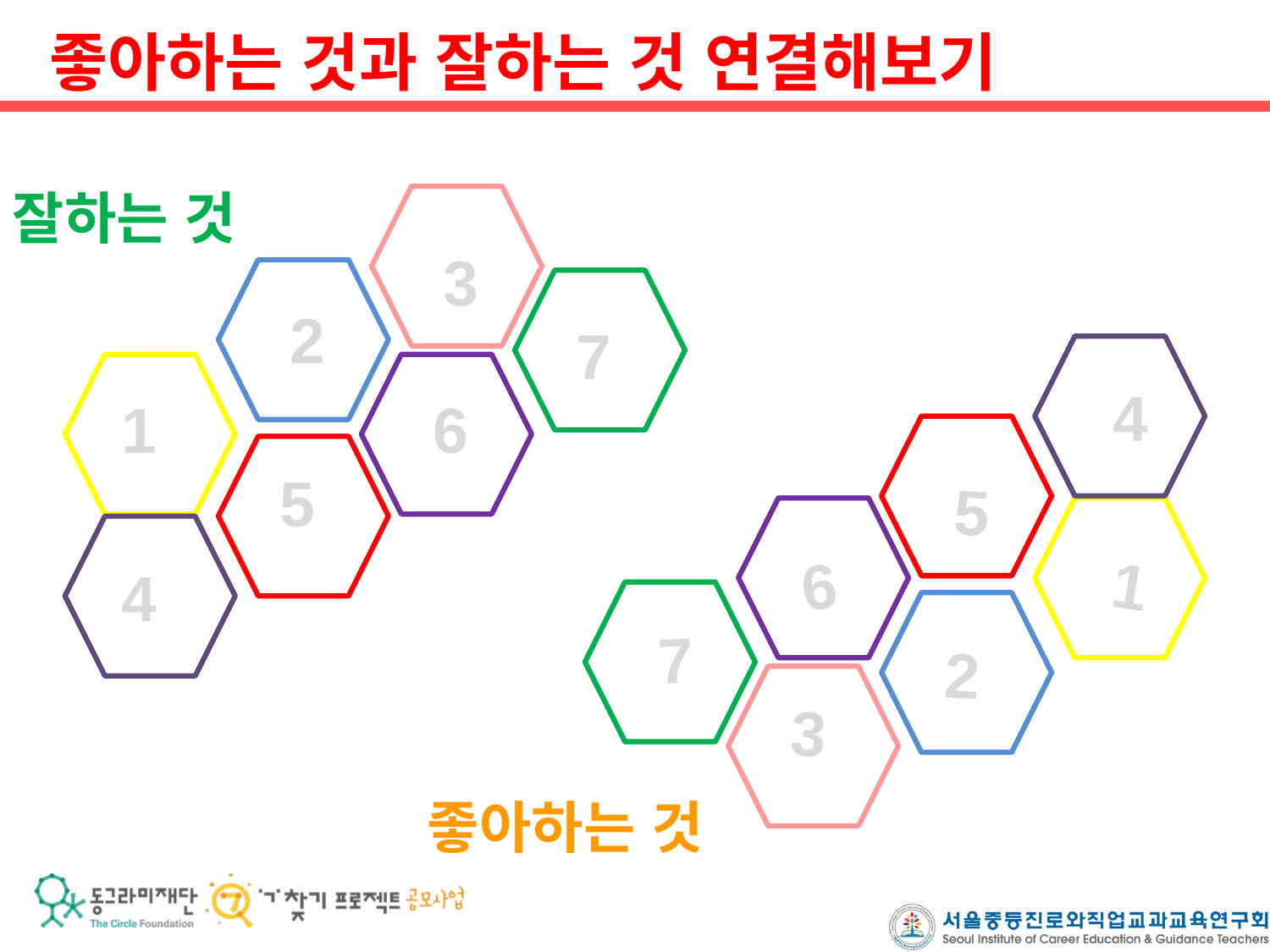

좋아하는 것과 잘하는 것 연결해보기
잘하는 것

3

2
7

1
6

5

4

3

2
7

1
6

5

4
좋아하는 것